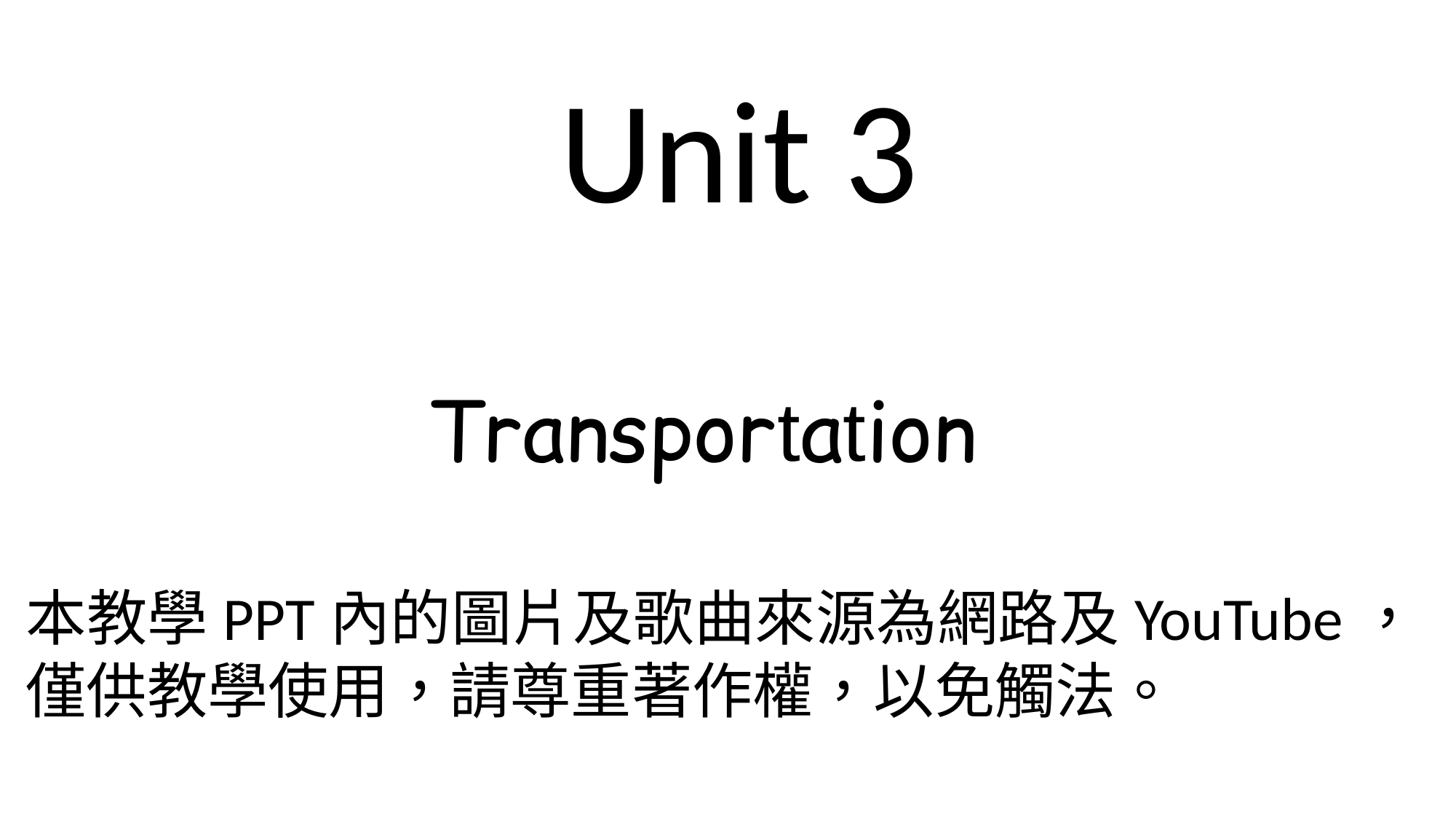

# Unit 3

Transportation
本教學PPT內的圖片及歌曲來源為網路及YouTube，僅供教學使用，請尊重著作權，以免觸法。